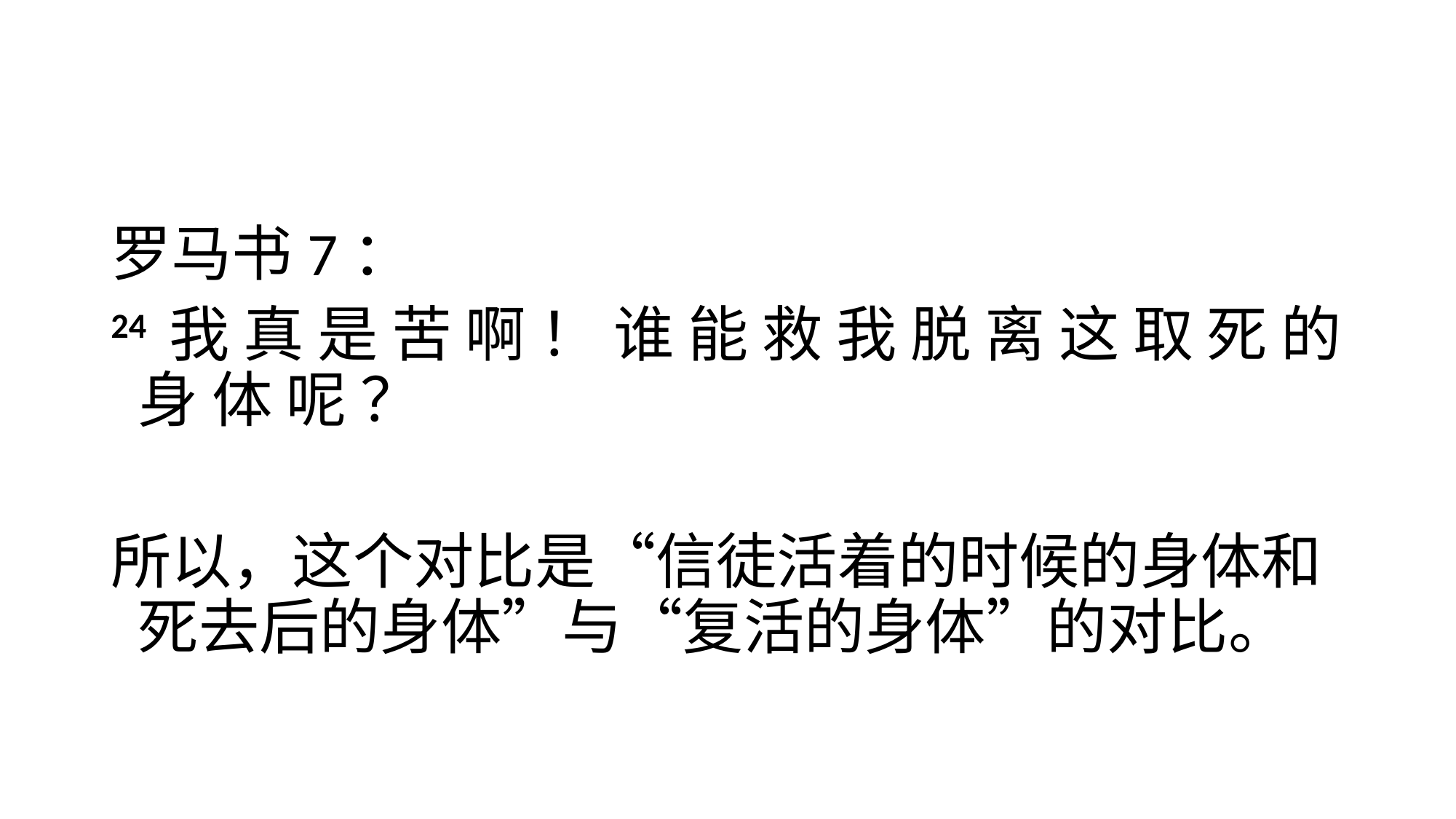

#
罗马书7：
24 我 真 是 苦 啊 ！ 谁 能 救 我 脱 离 这 取 死 的 身 体 呢 ？

所以，这个对比是“信徒活着的时候的身体和死去后的身体”与“复活的身体”的对比。